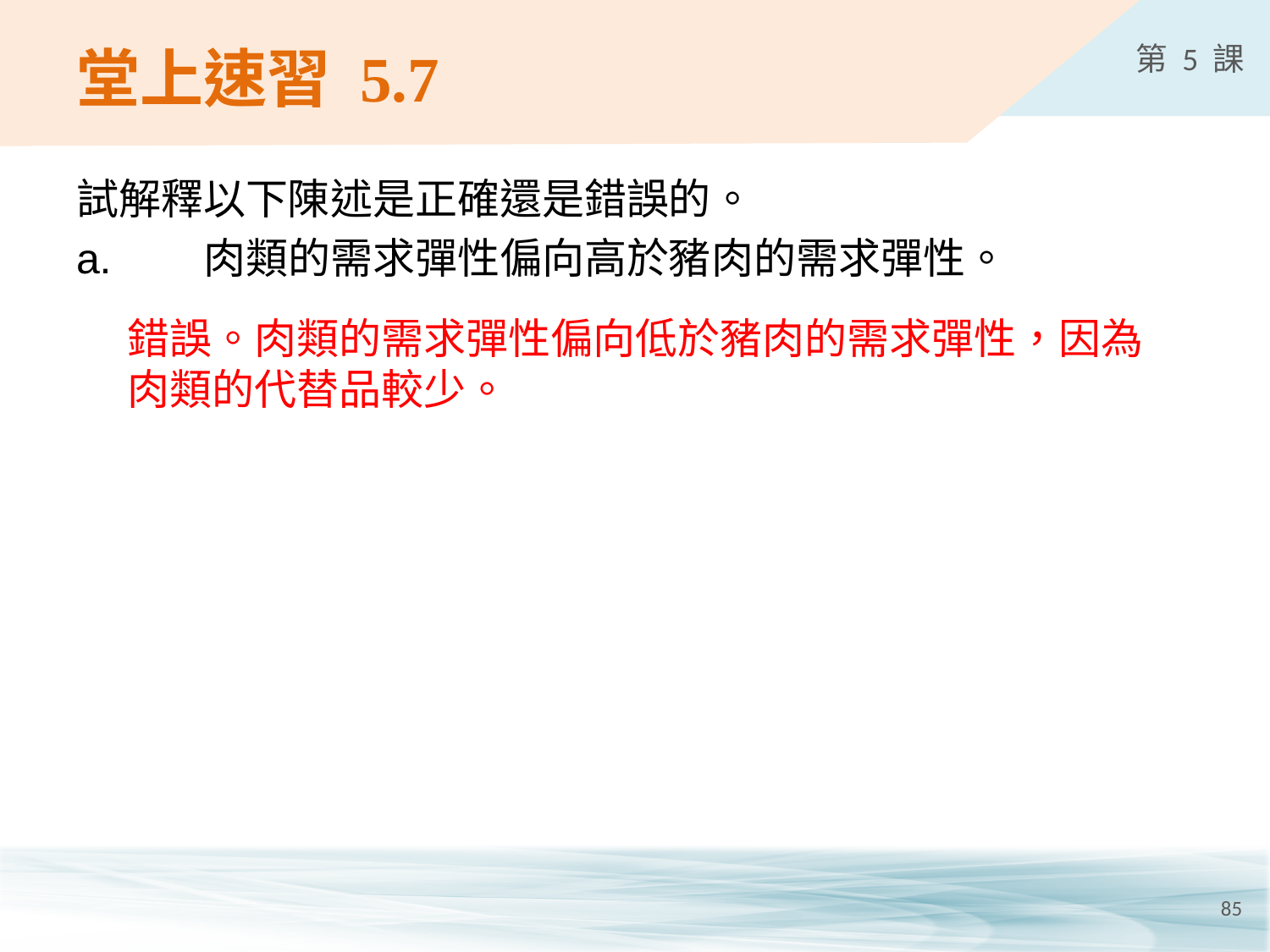

# 堂上速習 5.7
試解釋以下陳述是正確還是錯誤的。
a.	肉類的需求彈性偏向高於豬肉的需求彈性。
錯誤。肉類的需求彈性偏向低於豬肉的需求彈性，因為
肉類的代替品較少。
85